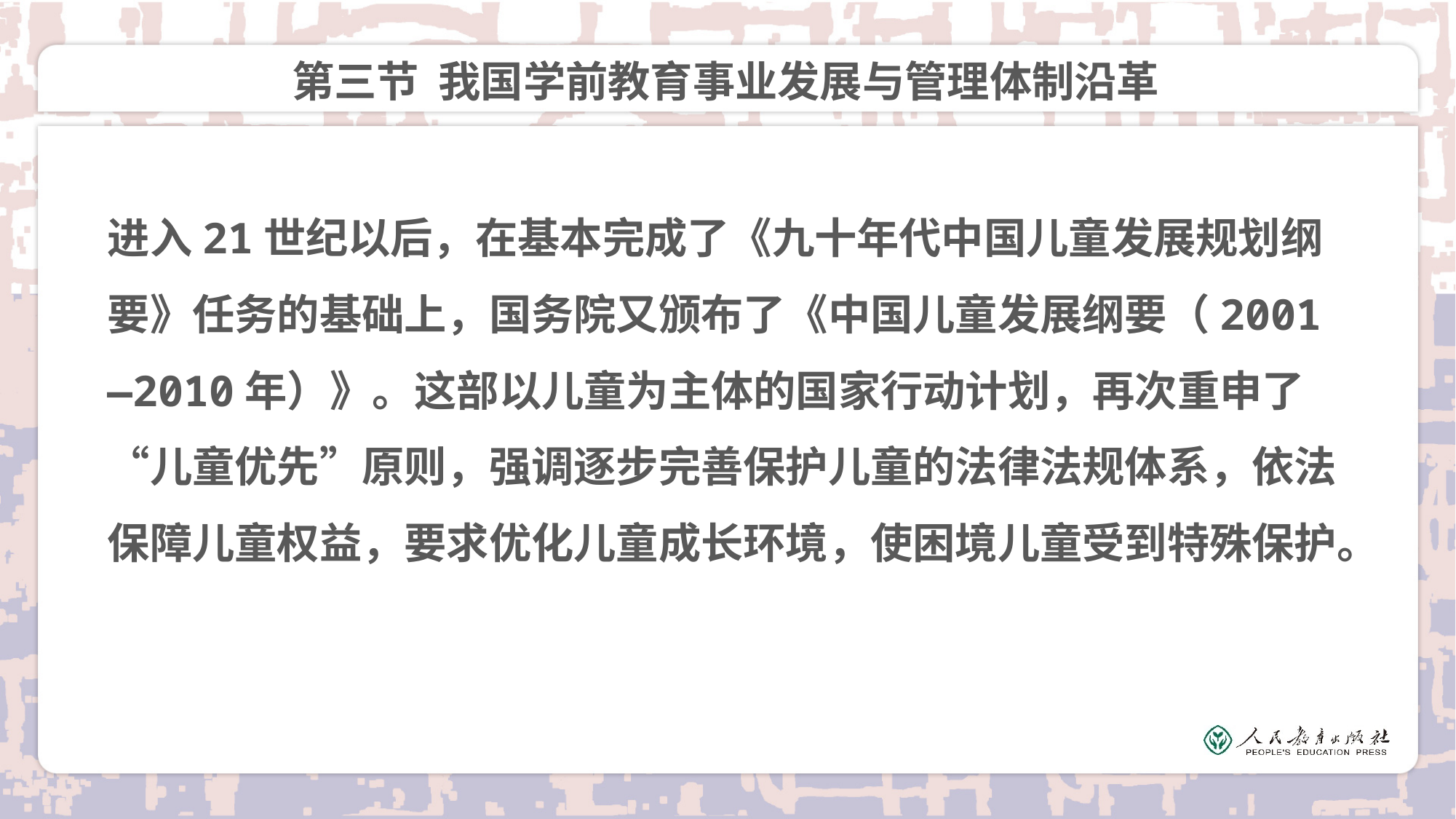

# 第三节  我国学前教育事业发展与管理体制沿革
进入21世纪以后，在基本完成了《九十年代中国儿童发展规划纲要》任务的基础上，国务院又颁布了《中国儿童发展纲要（2001—2010年）》。这部以儿童为主体的国家行动计划，再次重申了“儿童优先”原则，强调逐步完善保护儿童的法律法规体系，依法保障儿童权益，要求优化儿童成长环境，使困境儿童受到特殊保护。